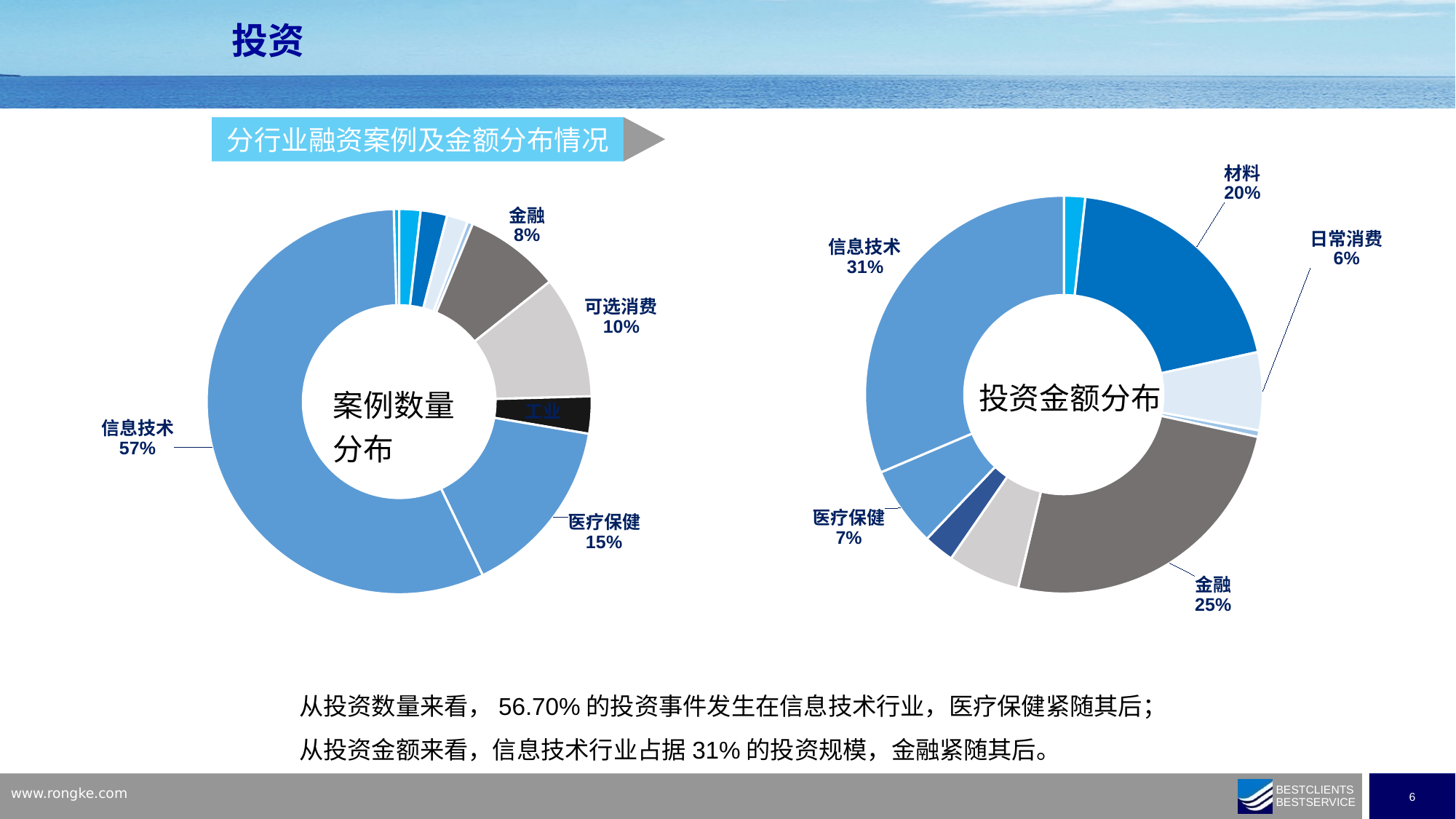

### Chart

| Category | 案例数量 |
|---|---|
| 公用事业 | 4.0 |
| 材料 | 5.0 |
| 日常消费 | 4.0 |
| 房地产 | 1.0 |
| 金融 | 18.0 |
| 可选消费 | 23.0 |
| 工业 | 7.0 |
| 医疗保健 | 34.0 |
| 信息技术 | 127.0 |
| 电信服务 | 1.0 |
投资

### Chart

| Category | 融资金额（人民币 亿元） |
|---|---|
| 公用事业 | 13.31 |
| 材料 | 151.87 |
| 日常消费 | 48.56 |
| 房地产 | 4.01 |
| 金融 | 193.67 |
| 可选消费 | 45.24 |
| 工业 | 19.1 |
| 医疗保健 | 49.92 |
| 信息技术 | 240.51 |
| 电信服务 | 0.0 |
分行业融资案例及金额分布情况

投资金额分布
从投资数量来看，56.70%的投资事件发生在信息技术行业，医疗保健紧随其后；
从投资金额来看，信息技术行业占据31%的投资规模，金融紧随其后。